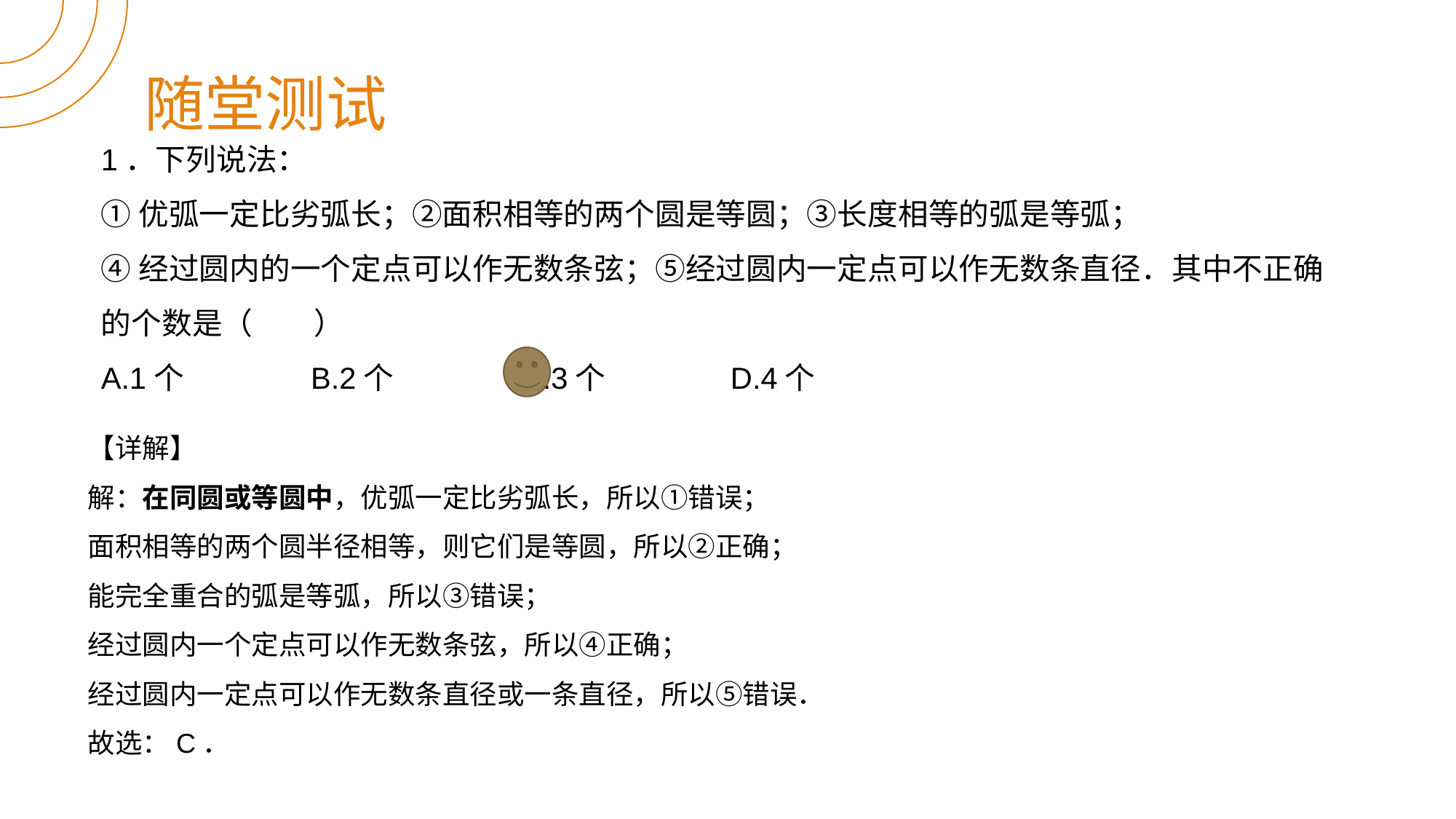

随堂测试
1．下列说法：
①优弧一定比劣弧长；②面积相等的两个圆是等圆；③长度相等的弧是等弧；
④经过圆内的一个定点可以作无数条弦；⑤经过圆内一定点可以作无数条直径．其中不正确的个数是（　　）
A.1个	B.2个	C.3个	D.4个

【详解】
解：在同圆或等圆中，优弧一定比劣弧长，所以①错误；
面积相等的两个圆半径相等，则它们是等圆，所以②正确；
能完全重合的弧是等弧，所以③错误；
经过圆内一个定点可以作无数条弦，所以④正确；
经过圆内一定点可以作无数条直径或一条直径，所以⑤错误．
故选：C．